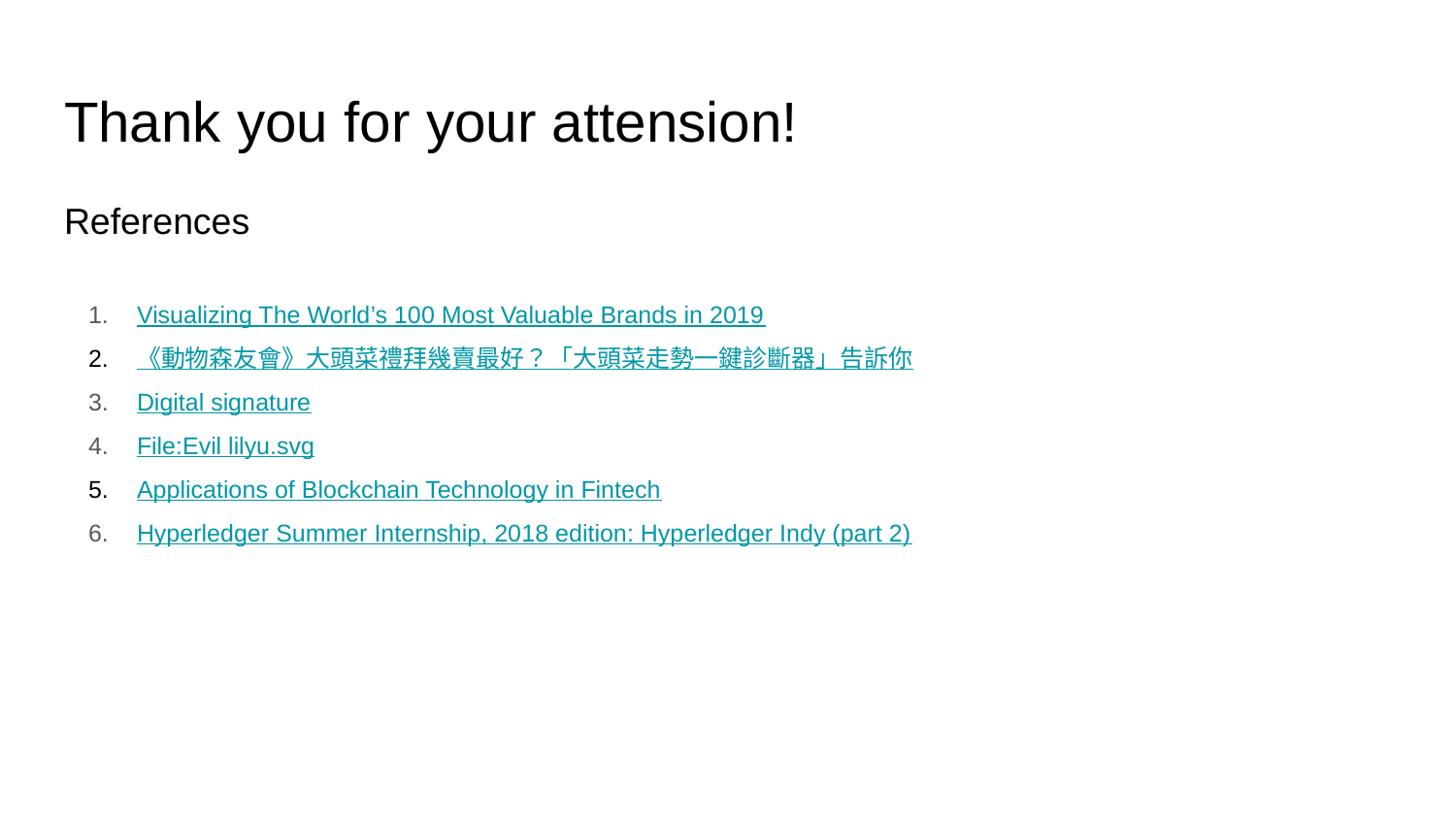

# Thank you for your attension!
References

Visualizing The World’s 100 Most Valuable Brands in 2019
《動物森友會》大頭菜禮拜幾賣最好？「大頭菜走勢一鍵診斷器」告訴你
Digital signature
File:Evil lilyu.svg
Applications of Blockchain Technology in Fintech
Hyperledger Summer Internship, 2018 edition: Hyperledger Indy (part 2)